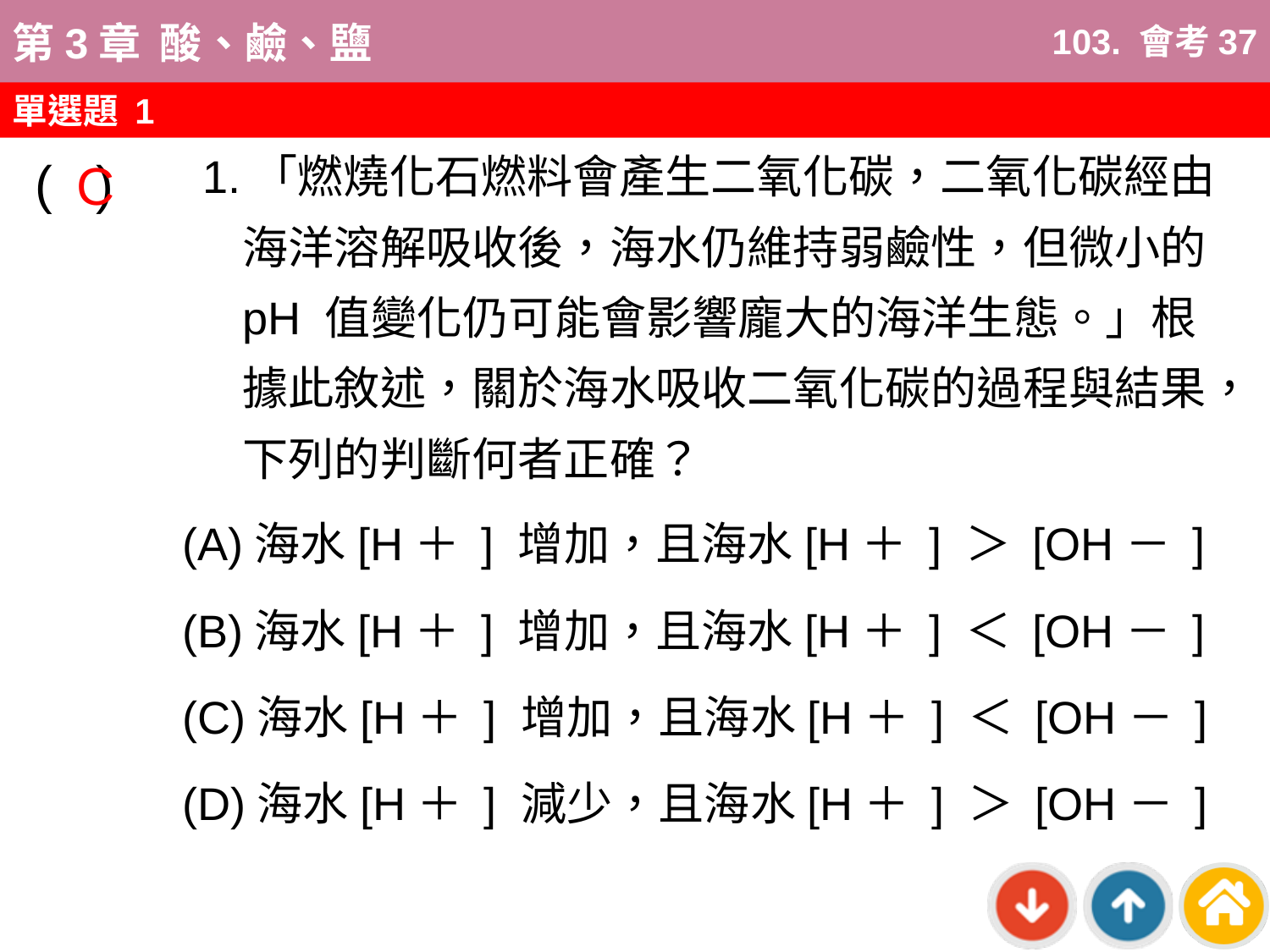

103. 會考37
單選題 1
C
1.「燃燒化石燃料會產生二氧化碳，二氧化碳經由海洋溶解吸收後，海水仍維持弱鹼性，但微小的pH 值變化仍可能會影響龐大的海洋生態。」根據此敘述，關於海水吸收二氧化碳的過程與結果，下列的判斷何者正確？
(   )
(A)海水[H＋ ] 增加，且海水[H＋ ] ＞ [OH－ ]
(B)海水[H＋ ] 增加，且海水[H＋ ] ＜ [OH－ ]
(C)海水[H＋ ] 增加，且海水[H＋ ] ＜ [OH－ ]
(D)海水[H＋ ] 減少，且海水[H＋ ] ＞ [OH－ ]